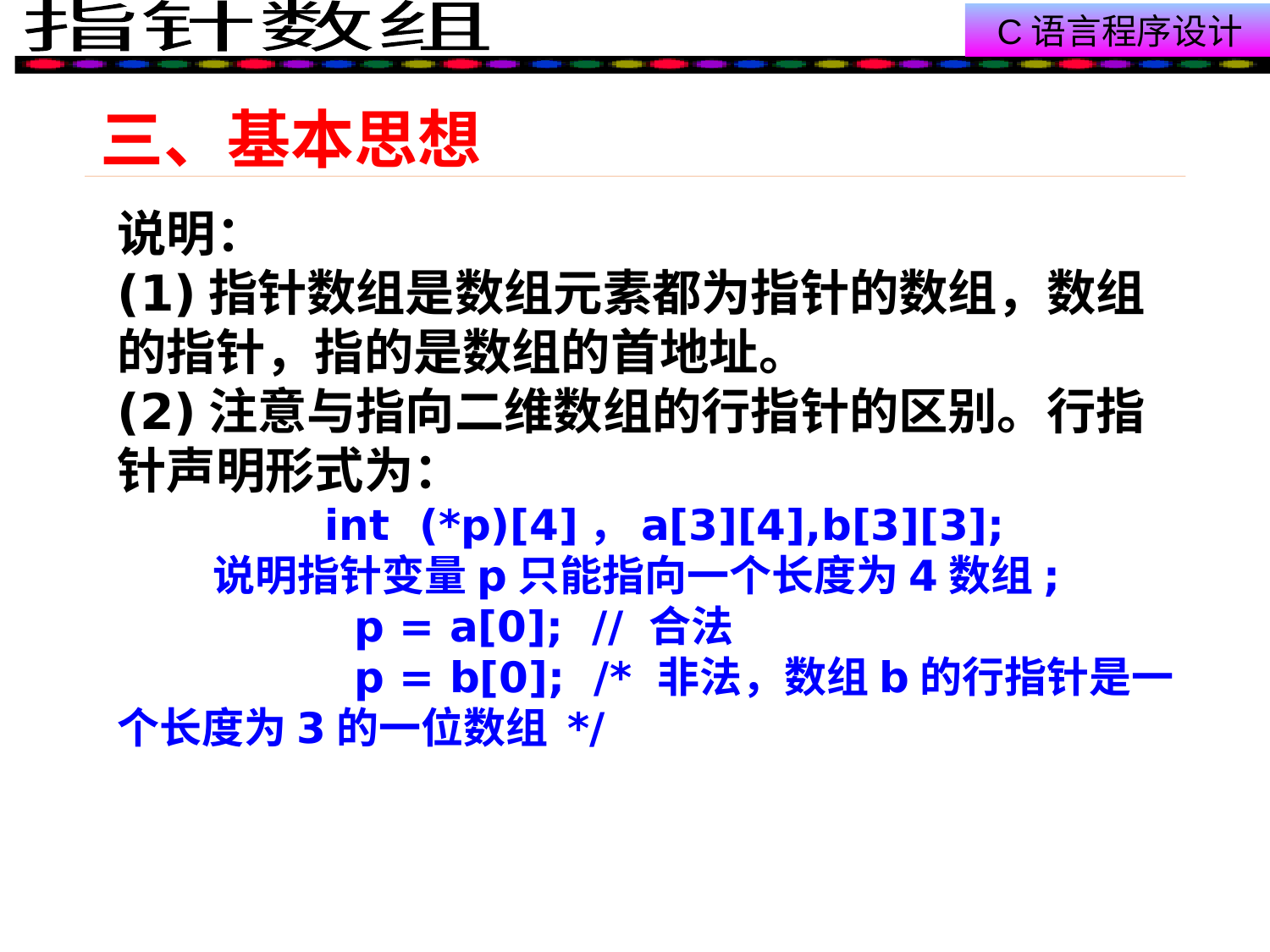

# 三、基本思想
说明：
(1)指针数组是数组元素都为指针的数组，数组的指针，指的是数组的首地址。
(2)注意与指向二维数组的行指针的区别。行指针声明形式为：
              int  (*p)[4]，a[3][4],b[3][3];
         说明指针变量p只能指向一个长度为4数组;
                p = a[0];  // 合法
                p = b[0];  /* 非法，数组b的行指针是一个长度为3的一位数组 */